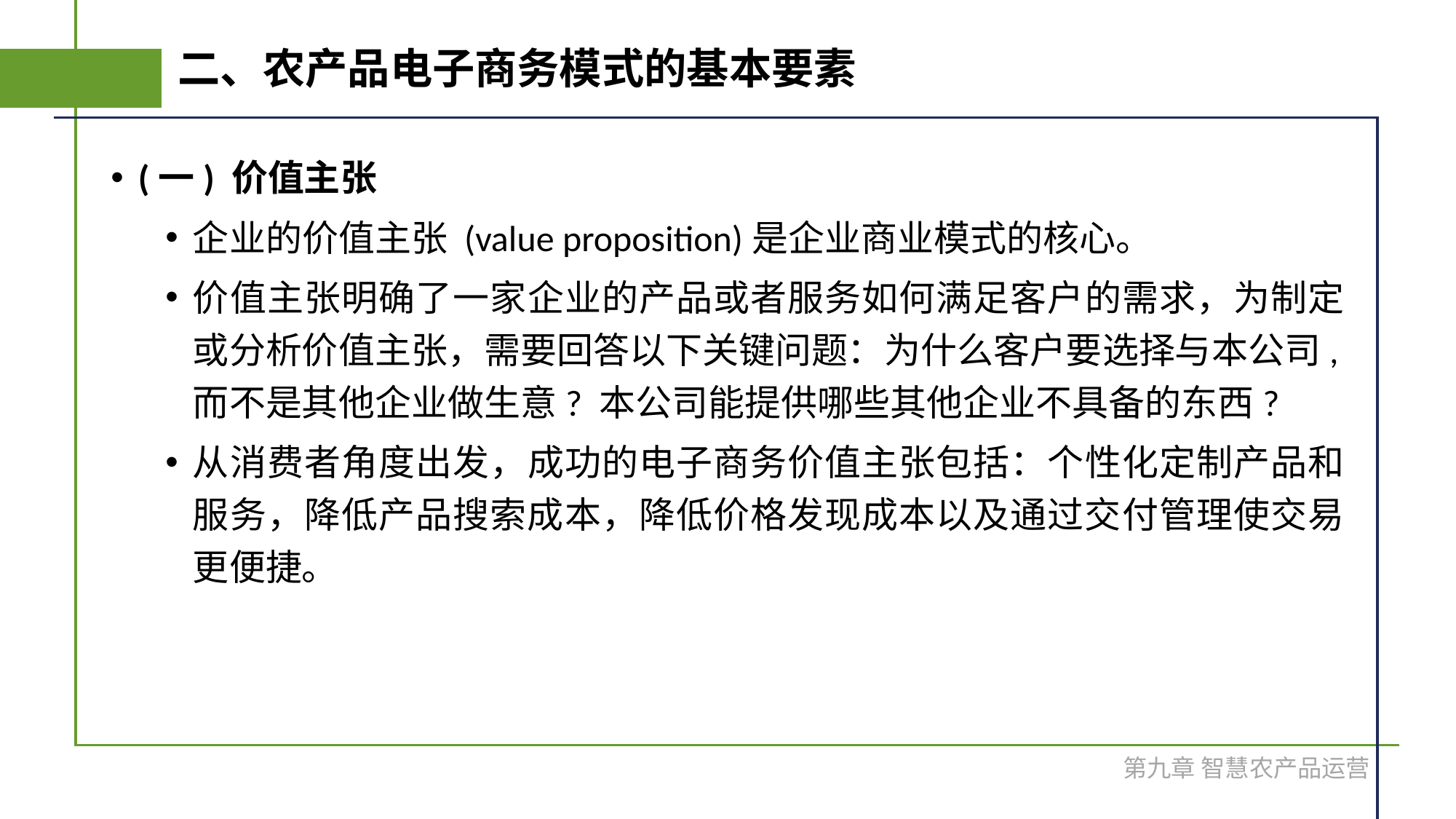

# 二、农产品电子商务模式的基本要素
(一) 价值主张
企业的价值主张 (value proposition)是企业商业模式的核心。
价值主张明确了一家企业的产品或者服务如何满足客户的需求，为制定或分析价值主张，需要回答以下关键问题：为什么客户要选择与本公司,而不是其他企业做生意? 本公司能提供哪些其他企业不具备的东西?
从消费者角度出发，成功的电子商务价值主张包括：个性化定制产品和服务，降低产品搜索成本，降低价格发现成本以及通过交付管理使交易更便捷。
第九章 智慧农产品运营